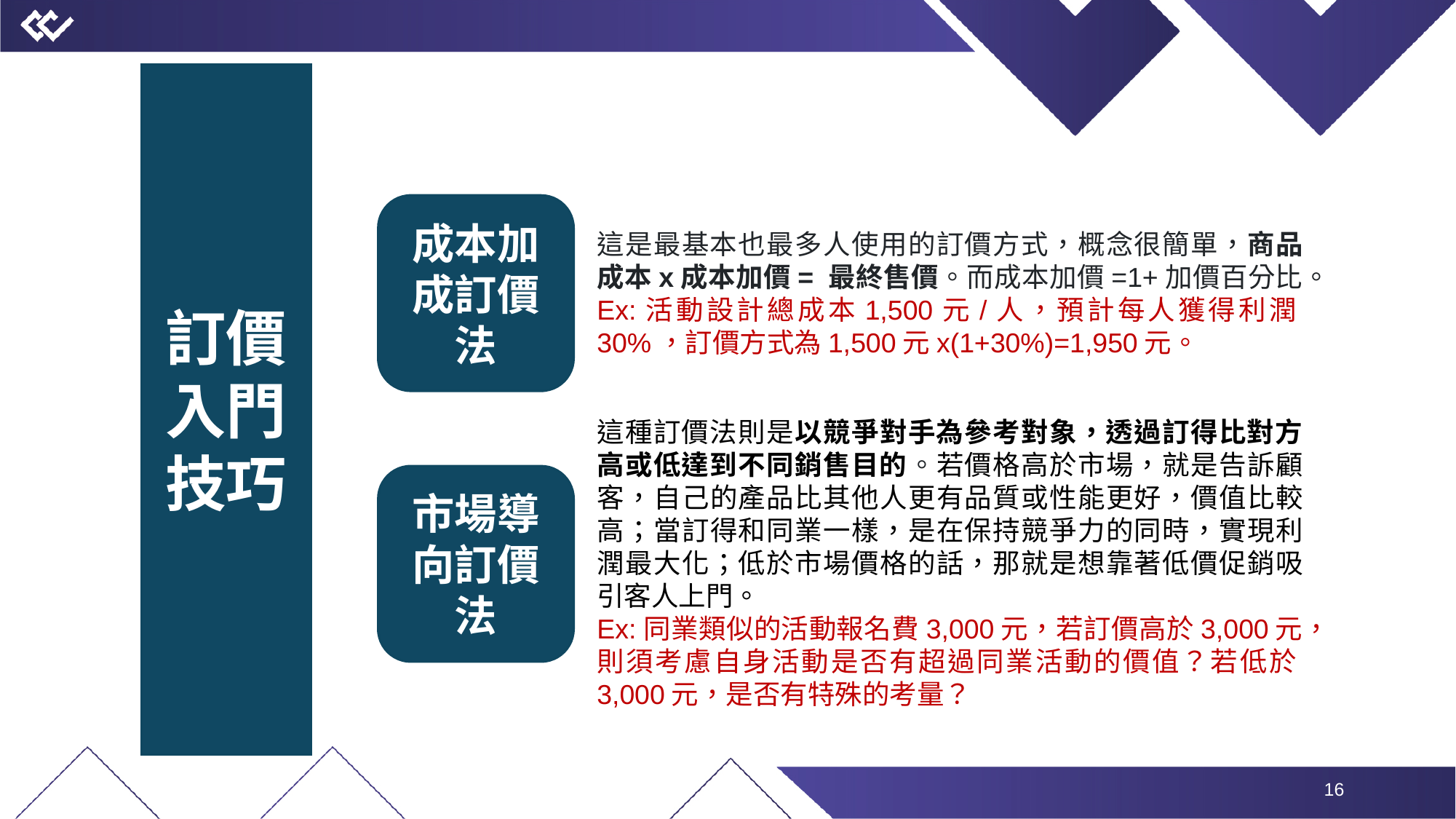

訂價入門技巧
成本加成訂價法
這是最基本也最多人使用的訂價方式，概念很簡單，商品成本x成本加價= 最終售價。而成本加價=1+加價百分比。
Ex:活動設計總成本1,500元/人，預計每人獲得利潤30%，訂價方式為1,500元x(1+30%)=1,950元。
這種訂價法則是以競爭對手為參考對象，透過訂得比對方高或低達到不同銷售目的。若價格高於市場，就是告訴顧客，自己的產品比其他人更有品質或性能更好，價值比較高；當訂得和同業一樣，是在保持競爭力的同時，實現利潤最大化；低於市場價格的話，那就是想靠著低價促銷吸引客人上門。
Ex:同業類似的活動報名費3,000元，若訂價高於3,000元，則須考慮自身活動是否有超過同業活動的價值？若低於3,000元，是否有特殊的考量？
市場導向訂價法
16